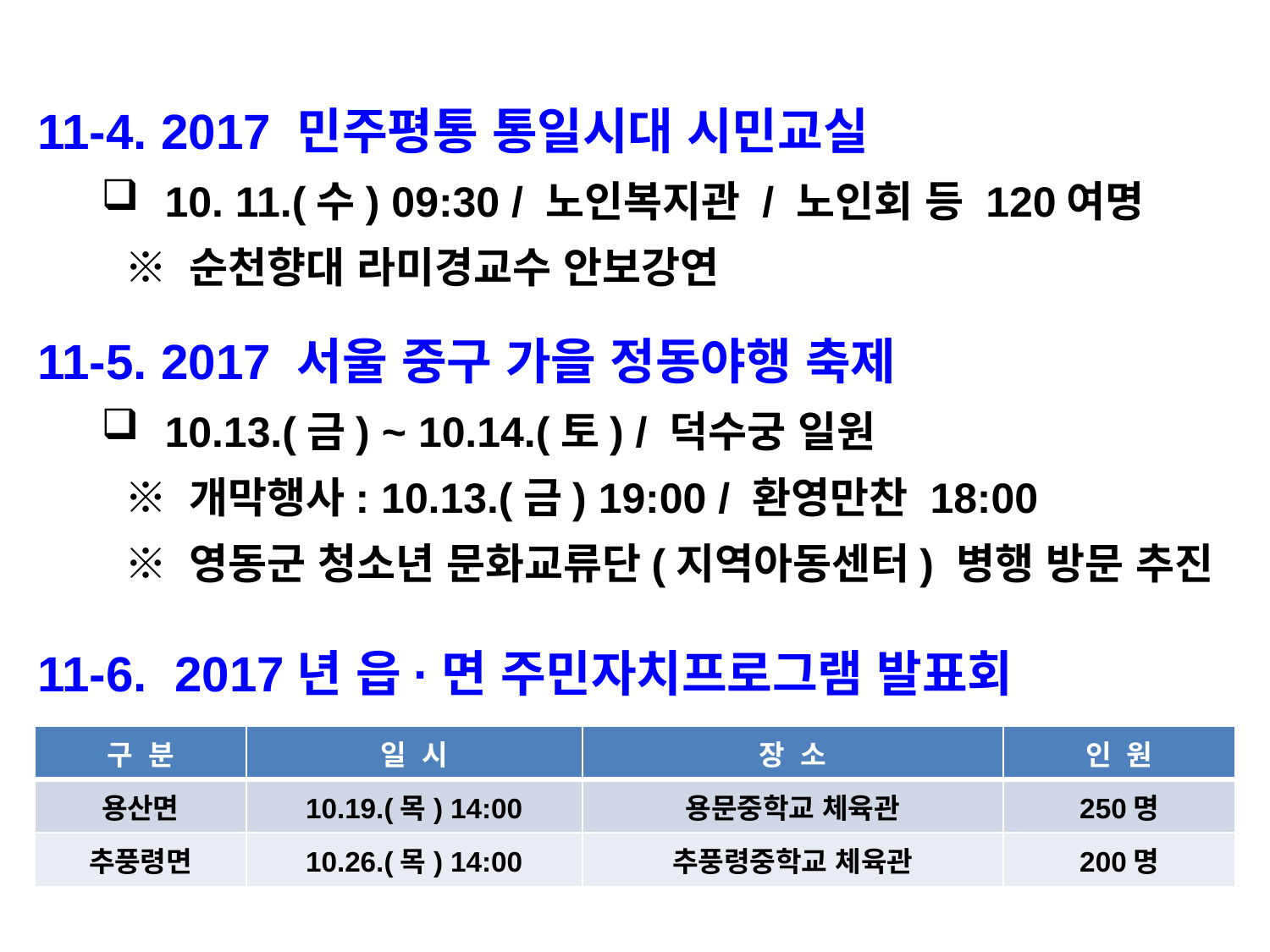

11-4. 2017 민주평통 통일시대 시민교실
10. 11.(수) 09:30 / 노인복지관 / 노인회 등 120여명
  ※ 순천향대 라미경교수 안보강연

11-5. 2017 서울 중구 가을 정동야행 축제
10.13.(금) ~ 10.14.(토) / 덕수궁 일원
  ※ 개막행사: 10.13.(금) 19:00 / 환영만찬 18:00
  ※ 영동군 청소년 문화교류단(지역아동센터) 병행 방문 추진
11-6.  2017년 읍·면 주민자치프로그램 발표회
| 구 분 | 일 시 | 장 소 | 인 원 |
| --- | --- | --- | --- |
| 용산면 | 10.19.(목) 14:00 | 용문중학교 체육관 | 250명 |
| 추풍령면 | 10.26.(목) 14:00 | 추풍령중학교 체육관 | 200명 |